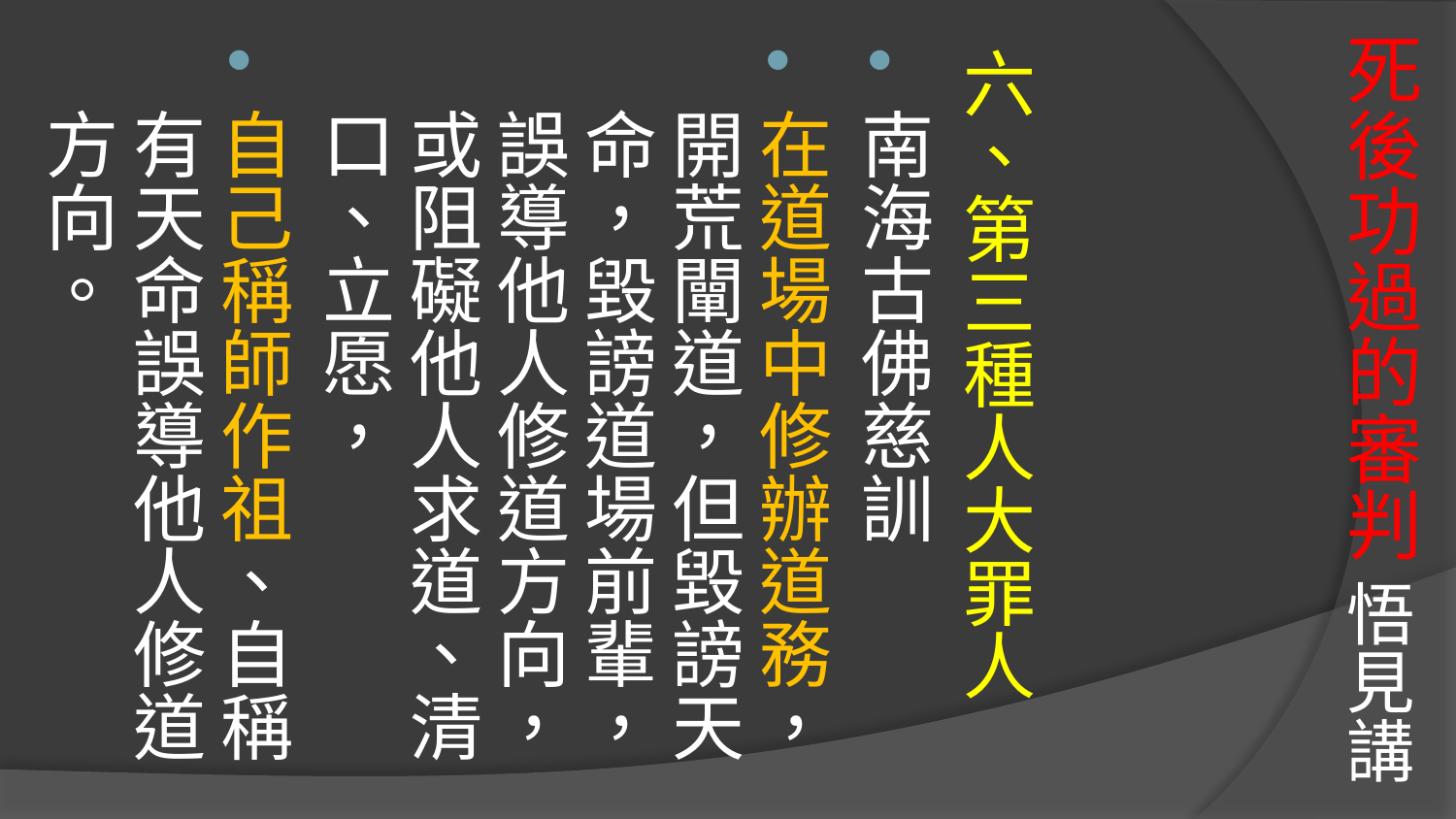

# 死後功過的審判 悟見講
六、第三種人大罪人
南海古佛慈訓
在道場中修辦道務，開荒闡道，但毀謗天命，毀謗道場前輩，誤導他人修道方向，或阻礙他人求道、清口、立愿，
自己稱師作祖、自稱有天命誤導他人修道方向。